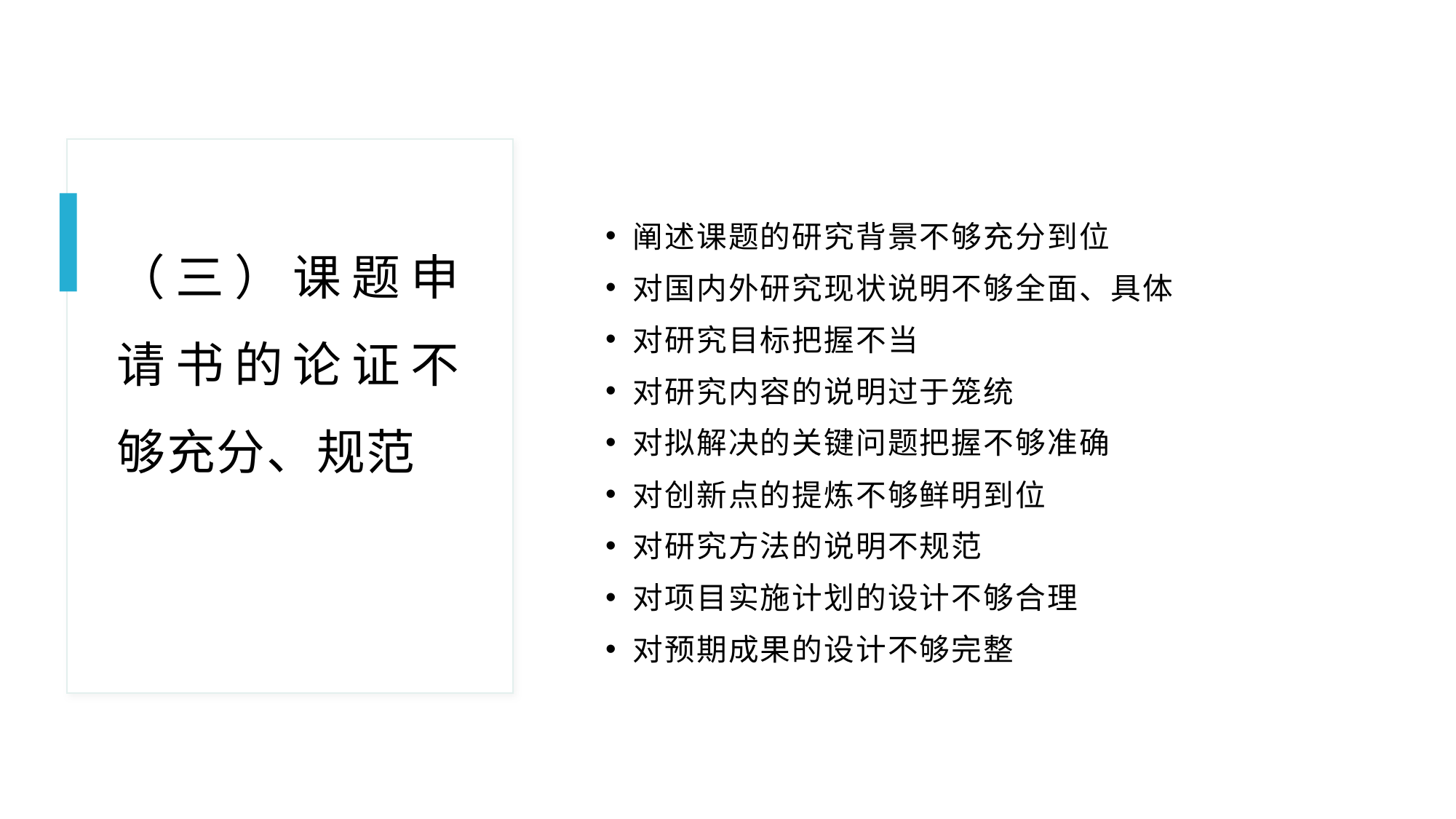

# （三）课题申请书的论证不够充分、规范
阐述课题的研究背景不够充分到位
对国内外研究现状说明不够全面、具体
对研究目标把握不当
对研究内容的说明过于笼统
对拟解决的关键问题把握不够准确
对创新点的提炼不够鲜明到位
对研究方法的说明不规范
对项目实施计划的设计不够合理
对预期成果的设计不够完整